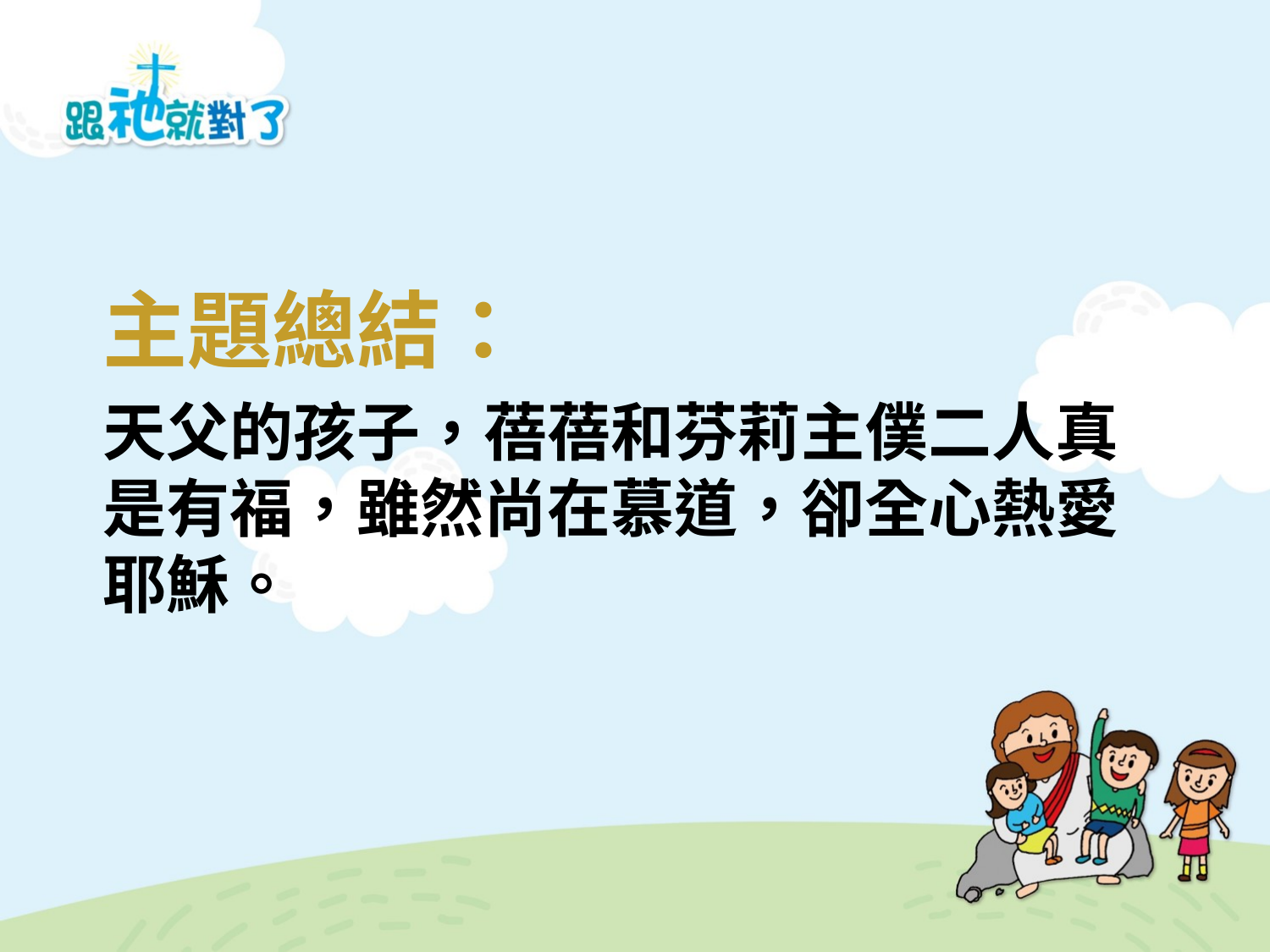

主題總結：
天父的孩子，蓓蓓和芬莉主僕二人真是有福，雖然尚在慕道，卻全心熱愛耶穌。